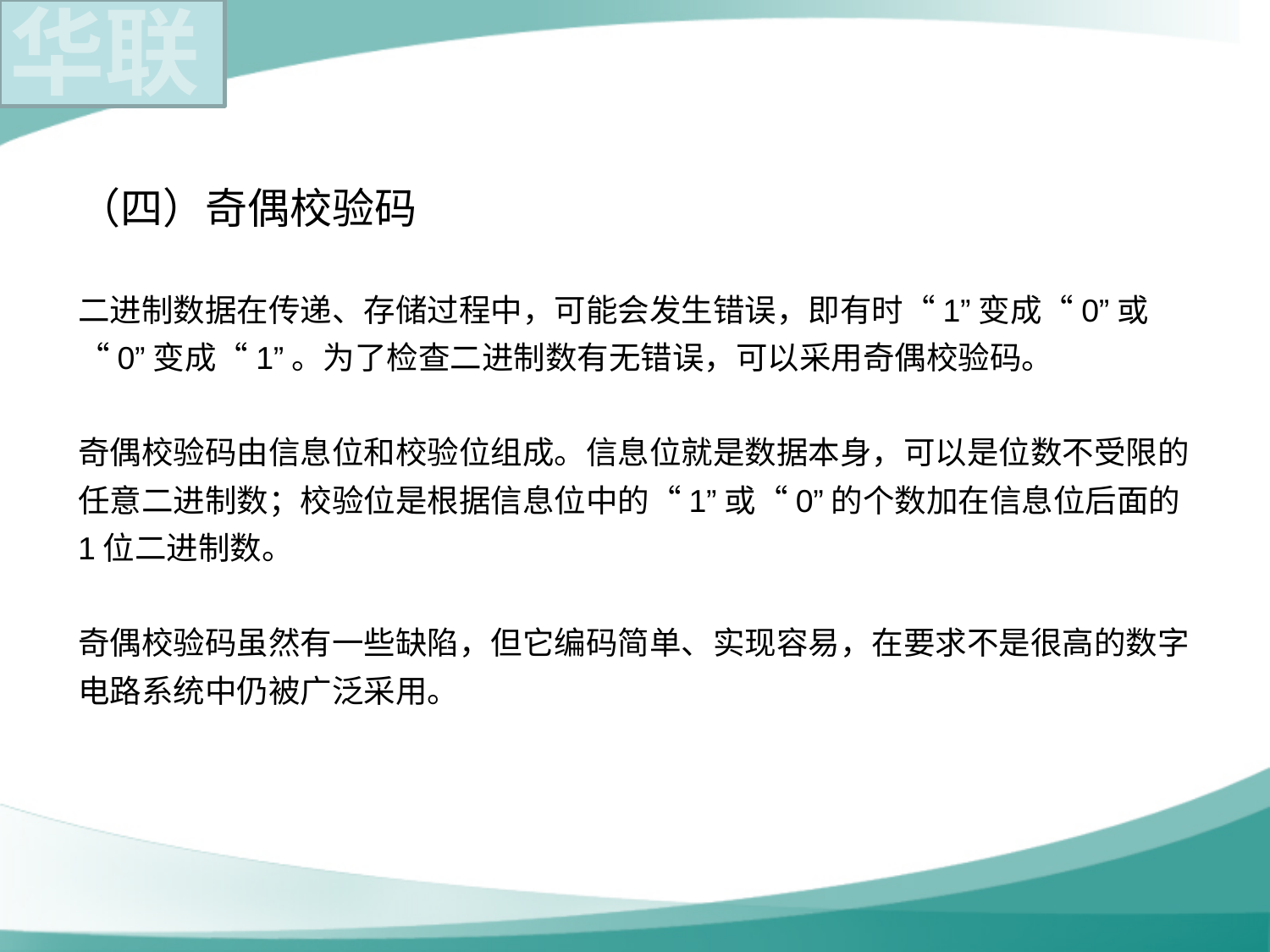

（四）奇偶校验码

二进制数据在传递、存储过程中，可能会发生错误，即有时“1”变成“0”或“0”变成“1”。为了检查二进制数有无错误，可以采用奇偶校验码。

奇偶校验码由信息位和校验位组成。信息位就是数据本身，可以是位数不受限的任意二进制数；校验位是根据信息位中的“1”或“0”的个数加在信息位后面的1位二进制数。

奇偶校验码虽然有一些缺陷，但它编码简单、实现容易，在要求不是很高的数字电路系统中仍被广泛采用。